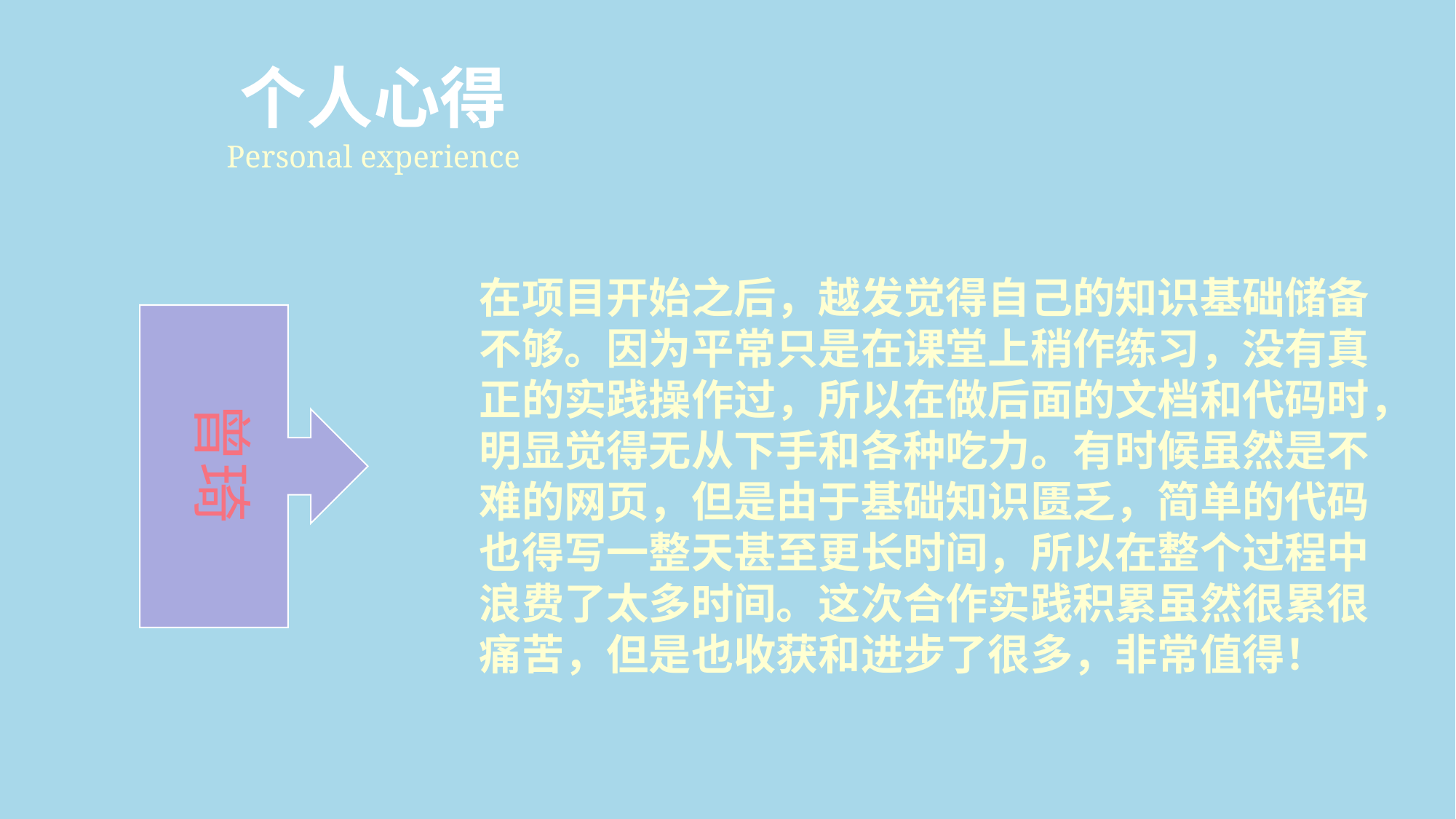

个人心得
Personal experience
在项目开始之后，越发觉得自己的知识基础储备不够。因为平常只是在课堂上稍作练习，没有真正的实践操作过，所以在做后面的文档和代码时，明显觉得无从下手和各种吃力。有时候虽然是不难的网页，但是由于基础知识匮乏，简单的代码也得写一整天甚至更长时间，所以在整个过程中浪费了太多时间。这次合作实践积累虽然很累很痛苦，但是也收获和进步了很多，非常值得！

曾琦